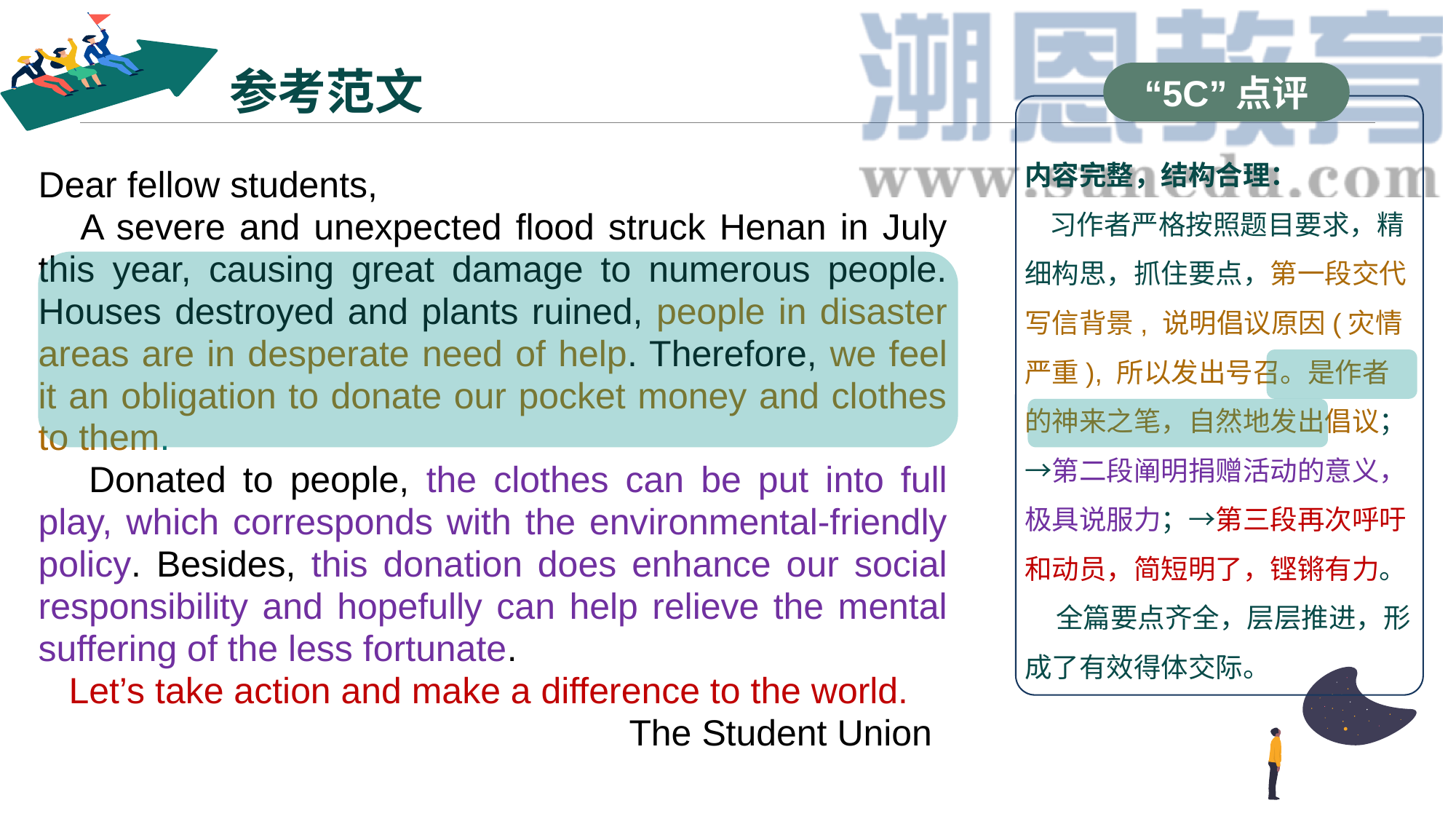

# 参考范文
“5C”点评

内容完整，结构合理：
   习作者严格按照题目要求，精细构思，抓住要点，第一段交代写信背景, 说明倡议原因(灾情严重), 所以发出号召。是作者的神来之笔，自然地发出倡议；→第二段阐明捐赠活动的意义，极具说服力；→第三段再次呼吁和动员，简短明了，铿锵有力。
    全篇要点齐全，层层推进，形成了有效得体交际。
Dear fellow students,
   A severe and unexpected flood struck Henan in July this year, causing great damage to numerous people. Houses destroyed and plants ruined, people in disaster areas are in desperate need of help. Therefore, we feel it an obligation to donate our pocket money and clothes to them.
   Donated to people, the clothes can be put into full play, which corresponds with the environmental-friendly policy. Besides, this donation does enhance our social responsibility and hopefully can help relieve the mental suffering of the less fortunate.
   Let’s take action and make a difference to the world.
                                                          The Student Union

24